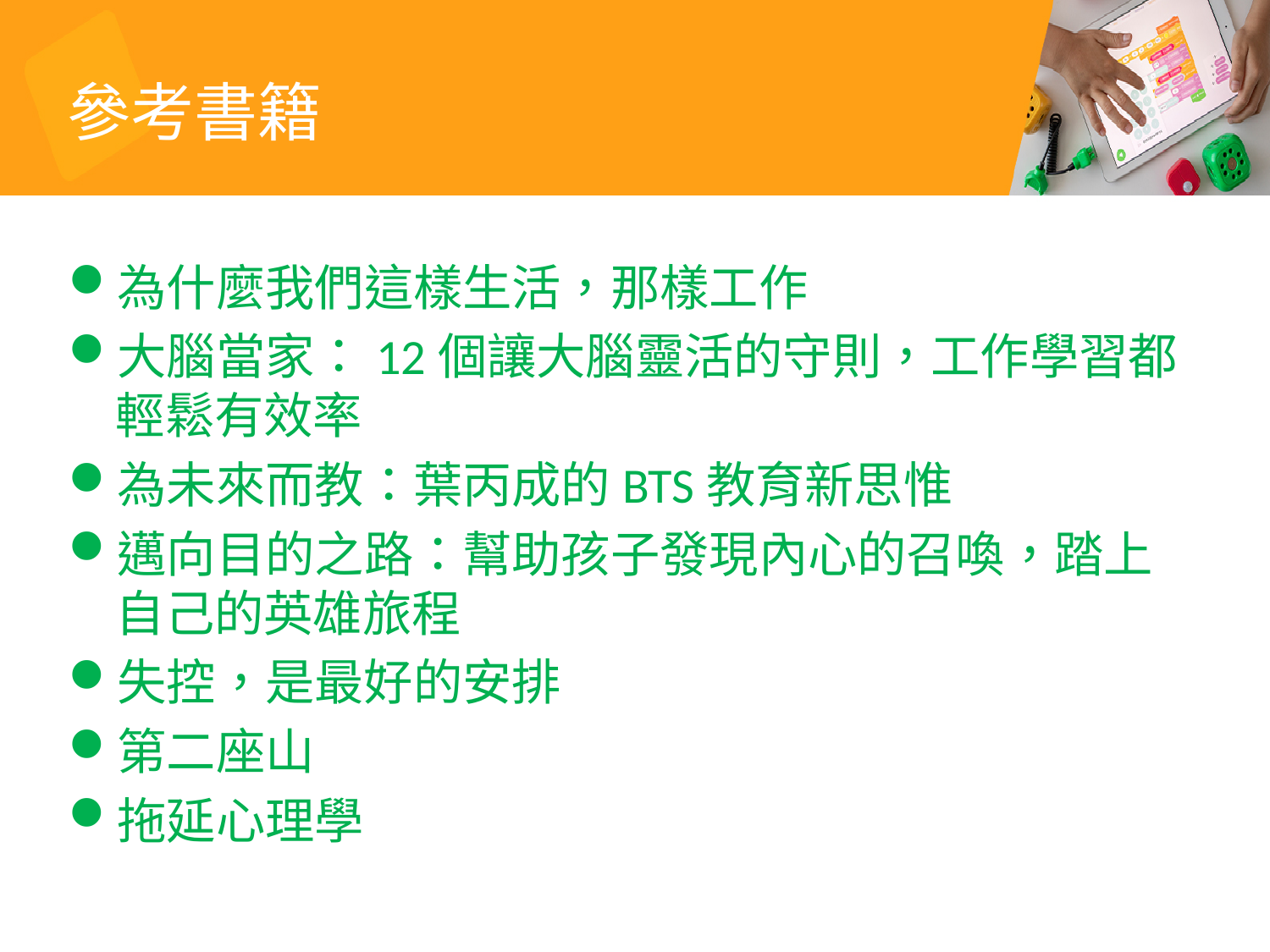

# 參考書籍
為什麼我們這樣生活，那樣工作
大腦當家：12個讓大腦靈活的守則，工作學習都輕鬆有效率
為未來而教：葉丙成的BTS教育新思惟
邁向目的之路：幫助孩子發現內心的召喚，踏上自己的英雄旅程
失控，是最好的安排
第二座山
拖延心理學